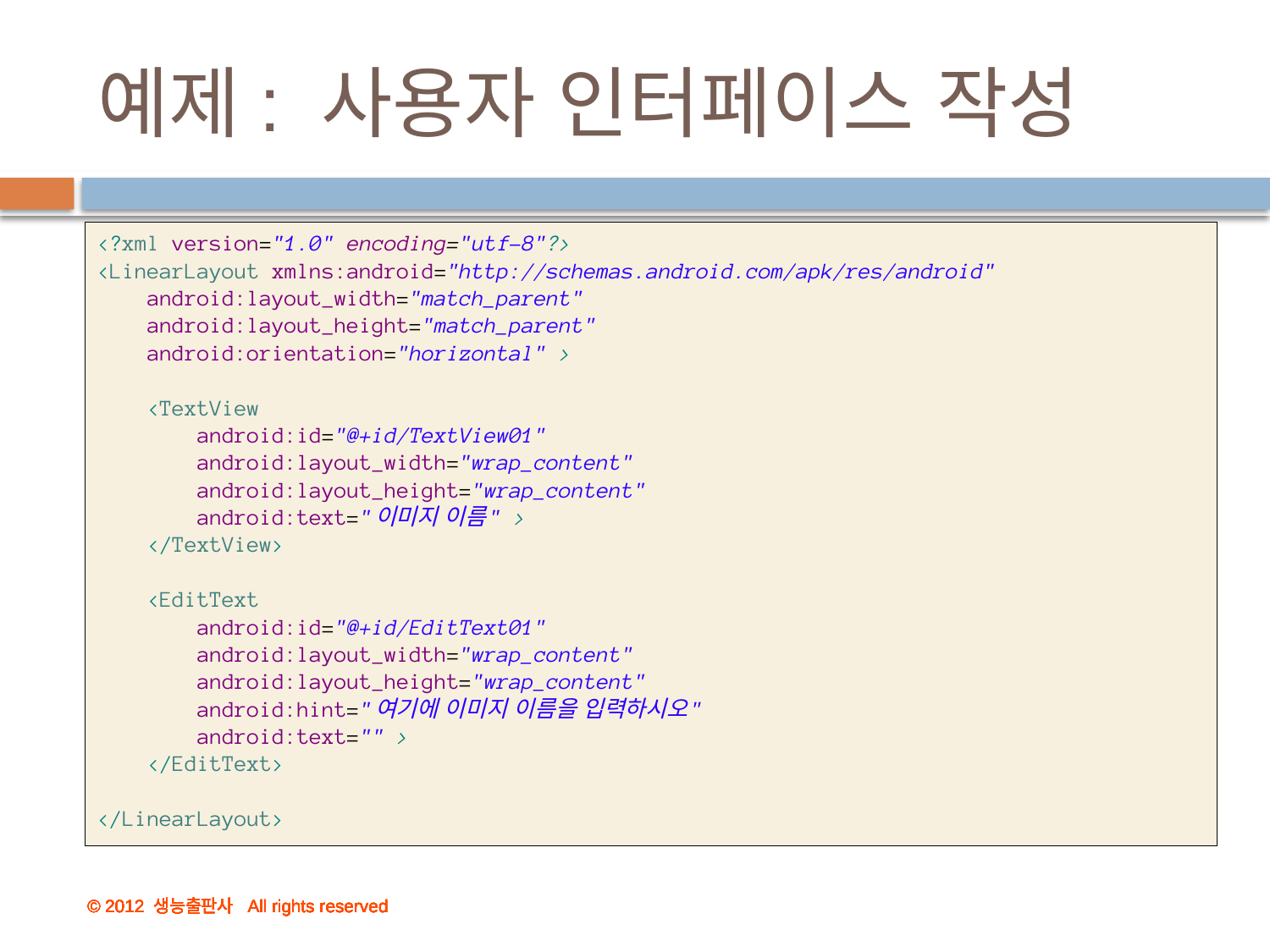

# 예제: 사용자 인터페이스 작성
<?xml version="1.0" encoding="utf-8"?>
<LinearLayout xmlns:android="http://schemas.android.com/apk/res/android"
    android:layout_width="match_parent"
    android:layout_height="match_parent"
    android:orientation="horizontal" >

    <TextView
        android:id="@+id/TextView01"
        android:layout_width="wrap_content"
        android:layout_height="wrap_content"
        android:text="이미지 이름" >
    </TextView>

    <EditText
        android:id="@+id/EditText01"
        android:layout_width="wrap_content"
        android:layout_height="wrap_content"
        android:hint="여기에 이미지 이름을 입력하시오"
        android:text="" >
    </EditText>

</LinearLayout>